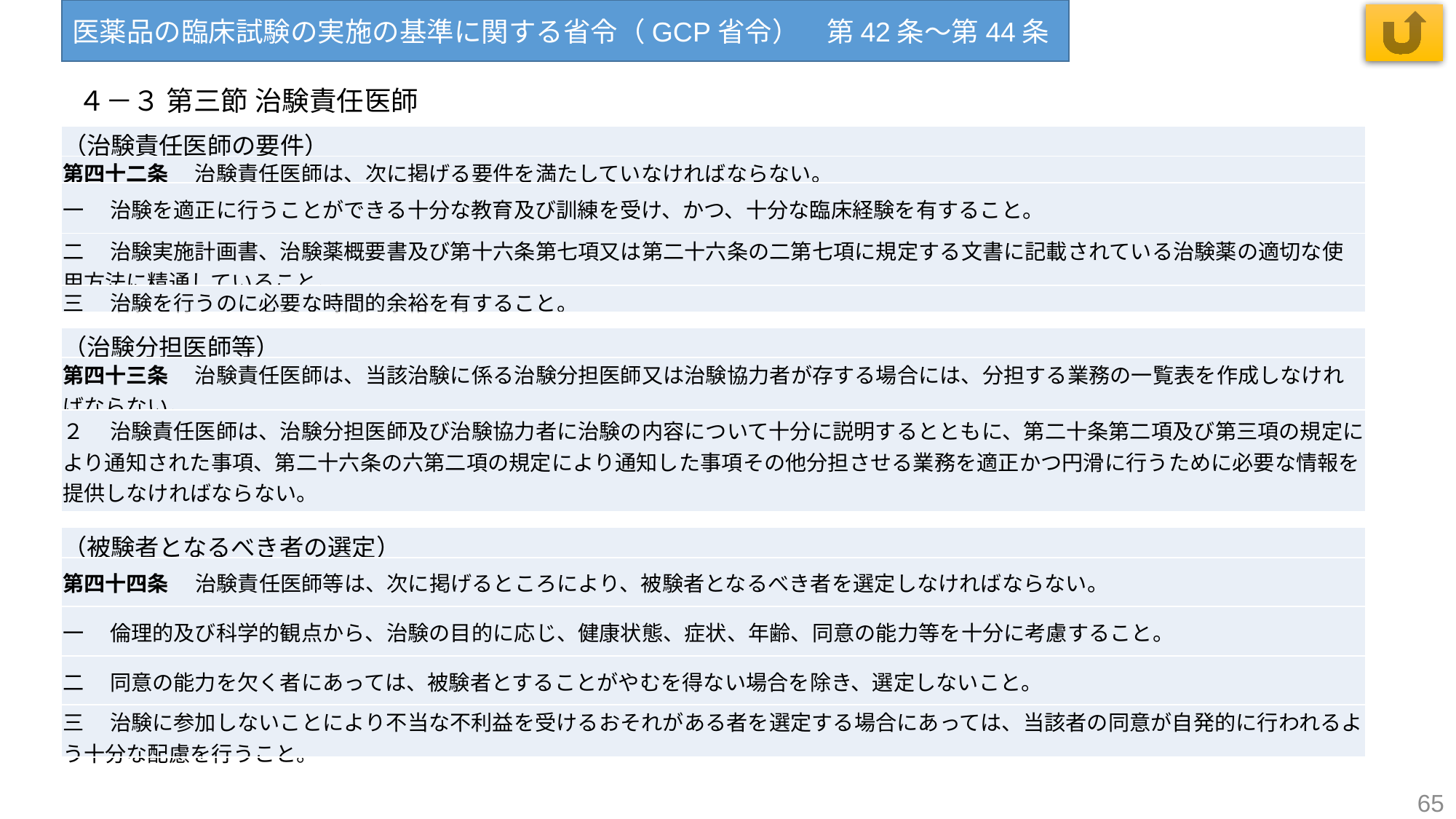

医薬品の臨床試験の実施の基準に関する省令（GCP省令）　第42条～第44条

４－３ 第三節 治験責任医師
| （治験責任医師の要件） |
| --- |
| 第四十二条 　治験責任医師は、次に掲げる要件を満たしていなければならない。 |
| 一 　治験を適正に行うことができる十分な教育及び訓練を受け、かつ、十分な臨床経験を有すること。 |
| 二 　治験実施計画書、治験薬概要書及び第十六条第七項又は第二十六条の二第七項に規定する文書に記載されている治験薬の適切な使用方法に精通していること。 |
| 三 　治験を行うのに必要な時間的余裕を有すること。 |
| （治験分担医師等） |
| --- |
| 第四十三条 　治験責任医師は、当該治験に係る治験分担医師又は治験協力者が存する場合には、分担する業務の一覧表を作成しなければならない。 |
| ２ 　治験責任医師は、治験分担医師及び治験協力者に治験の内容について十分に説明するとともに、第二十条第二項及び第三項の規定により通知された事項、第二十六条の六第二項の規定により通知した事項その他分担させる業務を適正かつ円滑に行うために必要な情報を提供しなければならない。 |
| （被験者となるべき者の選定） |
| --- |
| 第四十四条 　治験責任医師等は、次に掲げるところにより、被験者となるべき者を選定しなければならない。 |
| 一 　倫理的及び科学的観点から、治験の目的に応じ、健康状態、症状、年齢、同意の能力等を十分に考慮すること。 |
| 二 　同意の能力を欠く者にあっては、被験者とすることがやむを得ない場合を除き、選定しないこと。 |
| 三 　治験に参加しないことにより不当な不利益を受けるおそれがある者を選定する場合にあっては、当該者の同意が自発的に行われるよう十分な配慮を行うこと。 |